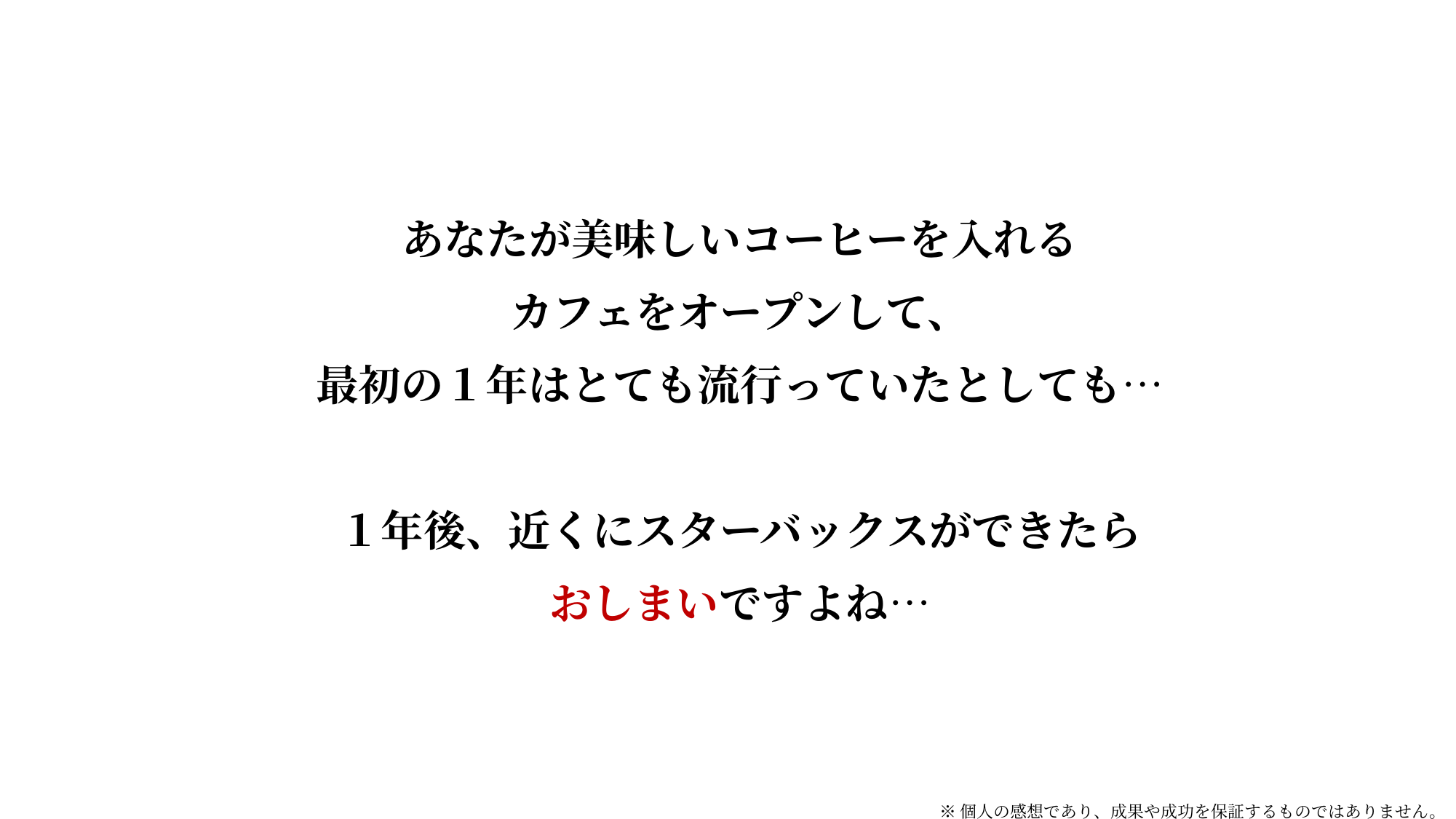

あなたが美味しいコーヒーを入れる
カフェをオープンして、
最初の１年はとても流行っていたとしても…

１年後、近くにスターバックスができたら
おしまいですよね…
※個人の感想であり、成果や成功を保証するものではありません。